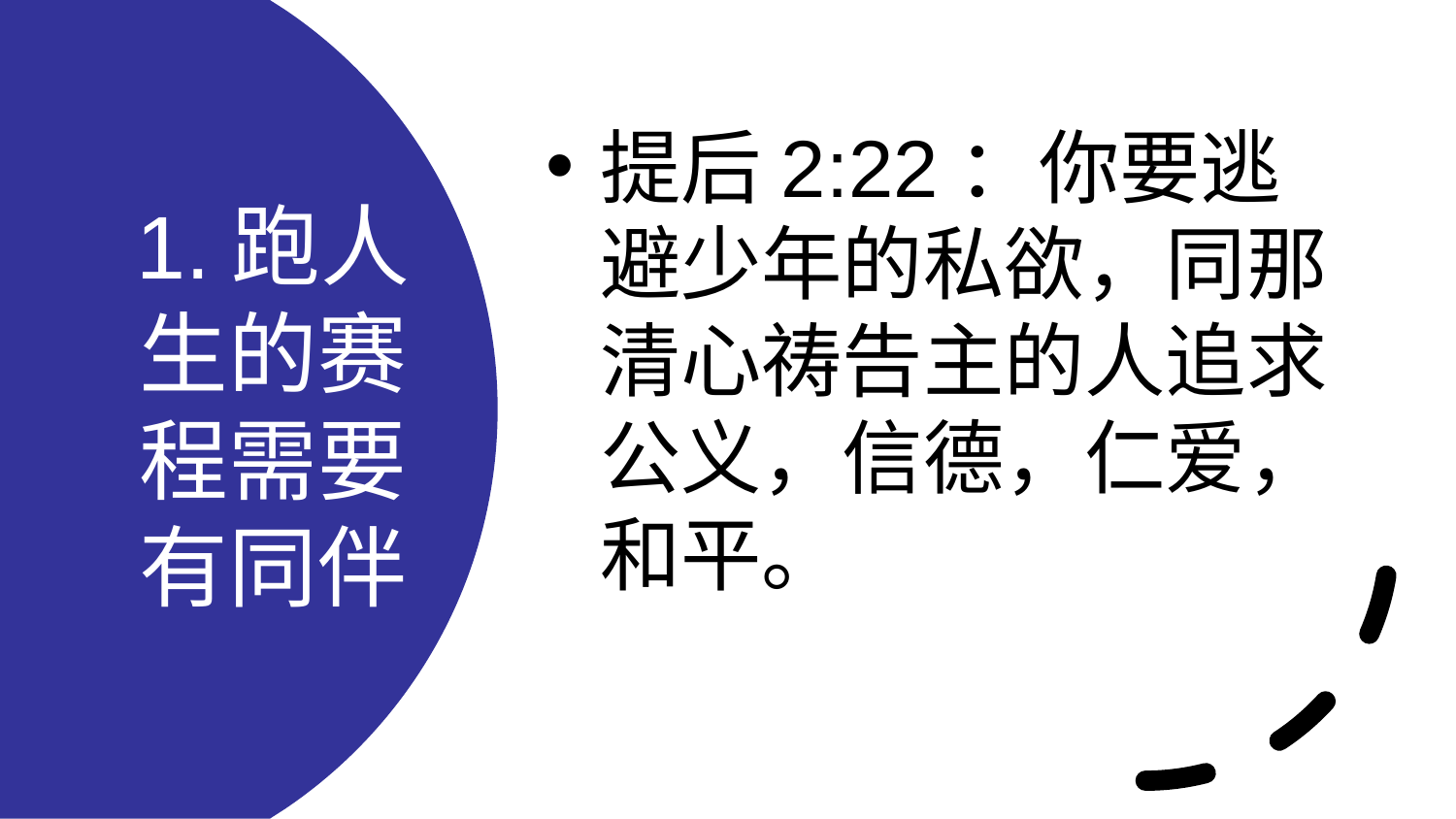

提后2:22：你要逃避少年的私欲，同那清心祷告主的人追求公义，信德，仁爱，和平。

# 1.跑人生的赛程需要有同伴